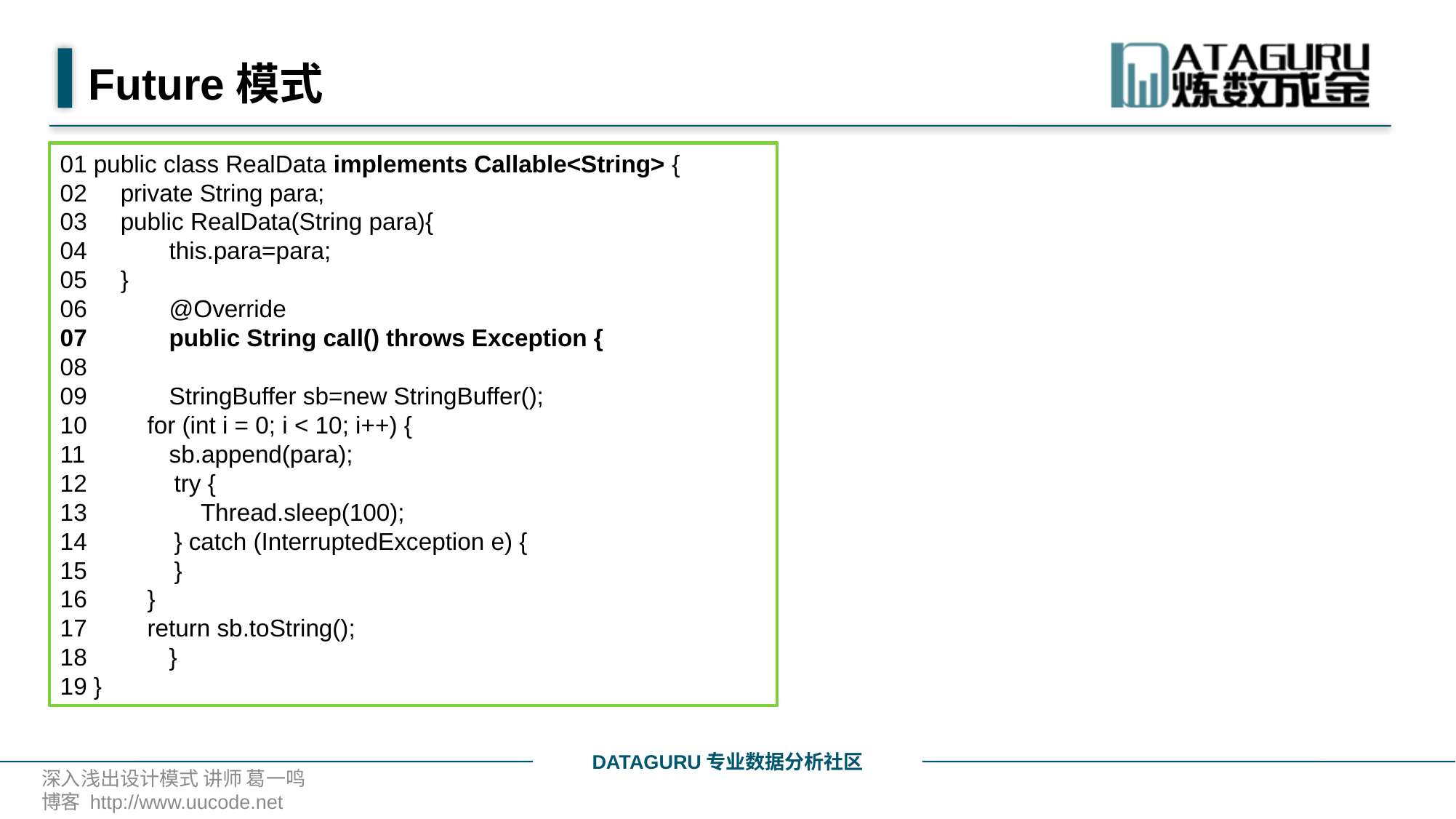

# Future模式
01 public class RealData implements Callable<String> {
02     private String para;
03     public RealData(String para){
04     	this.para=para;
05     }
06 	@Override
07 	public String call() throws Exception {
08
09     	StringBuffer sb=new StringBuffer();
10         for (int i = 0; i < 10; i++) {
11         	sb.append(para);
12             try {
13                 Thread.sleep(100);
14             } catch (InterruptedException e) {
15             }
16         }
17         return sb.toString();
18 	}
19 }